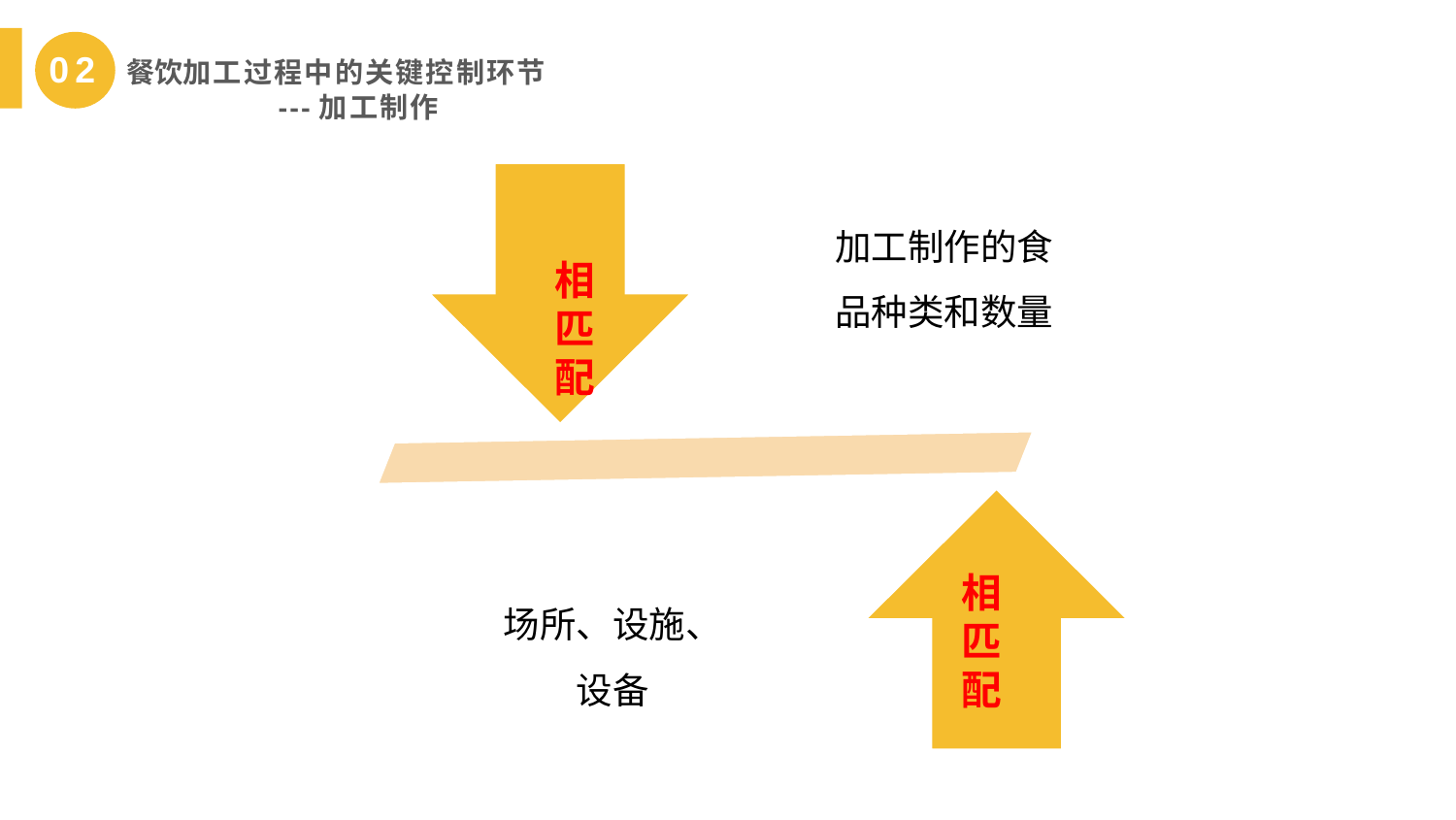

02 餐饮加工过程中的关键控制环节
                          ---加工制作

加工制作的食品种类和数量
场所、设施、设备
相匹配
相匹配